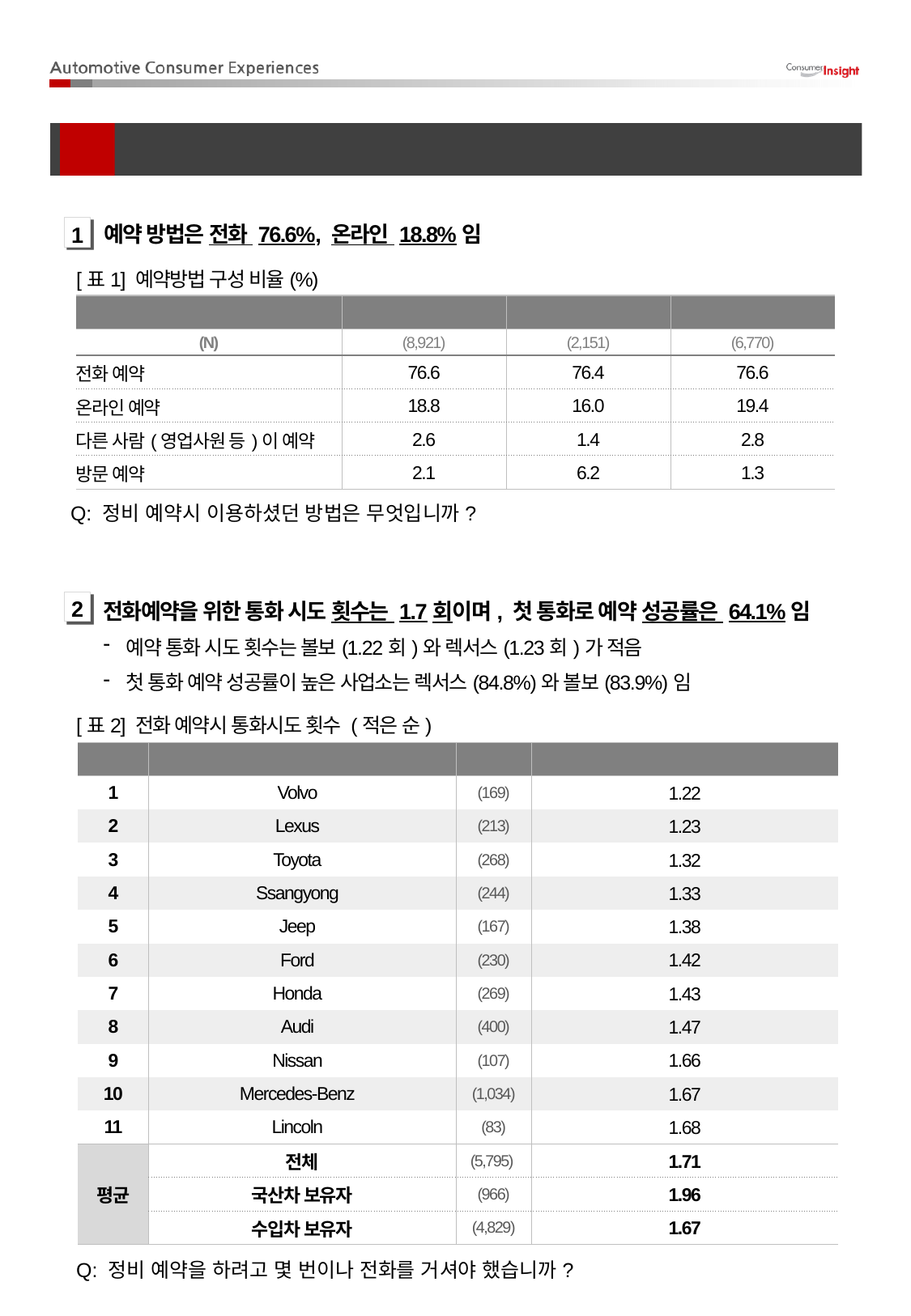

예약 과정
01
예약 방법은 전화 76.6%, 온라인 18.8%임
1
[표1] 예약방법 구성 비율(%)
| 예약 방법 | 전체 | 국산차 보유자 | 수입차 보유자 |
| --- | --- | --- | --- |
| (N) | (8,921) | (2,151) | (6,770) |
| 전화 예약 | 76.6 | 76.4 | 76.6 |
| 온라인 예약 | 18.8 | 16.0 | 19.4 |
| 다른 사람(영업사원 등)이 예약 | 2.6 | 1.4 | 2.8 |
| 방문 예약 | 2.1 | 6.2 | 1.3 |
Q: 정비 예약시 이용하셨던 방법은 무엇입니까?
전화예약을 위한 통화 시도 횟수는 1.7회이며, 첫 통화로 예약 성공률은 64.1%임
예약 통화 시도 횟수는 볼보(1.22회)와 렉서스(1.23회)가 적음
첫 통화 예약 성공률이 높은 사업소는 렉서스(84.8%)와 볼보(83.9%)임
2
[표2] 전화 예약시 통화시도 횟수 (적은 순)
| Rank | Brand | (N) | 통화 횟수 (회) |
| --- | --- | --- | --- |
| 1 | Volvo | (169) | 1.22 |
| 2 | Lexus | (213) | 1.23 |
| 3 | Toyota | (268) | 1.32 |
| 4 | Ssangyong | (244) | 1.33 |
| 5 | Jeep | (167) | 1.38 |
| 6 | Ford | (230) | 1.42 |
| 7 | Honda | (269) | 1.43 |
| 8 | Audi | (400) | 1.47 |
| 9 | Nissan | (107) | 1.66 |
| 10 | Mercedes-Benz | (1,034) | 1.67 |
| 11 | Lincoln | (83) | 1.68 |
| 평균 | 전체 | (5,795) | 1.71 |
|  | 국산차 보유자 | (966) | 1.96 |
|  | 수입차 보유자 | (4,829) | 1.67 |
Q: 정비 예약을 하려고 몇 번이나 전화를 거셔야 했습니까?